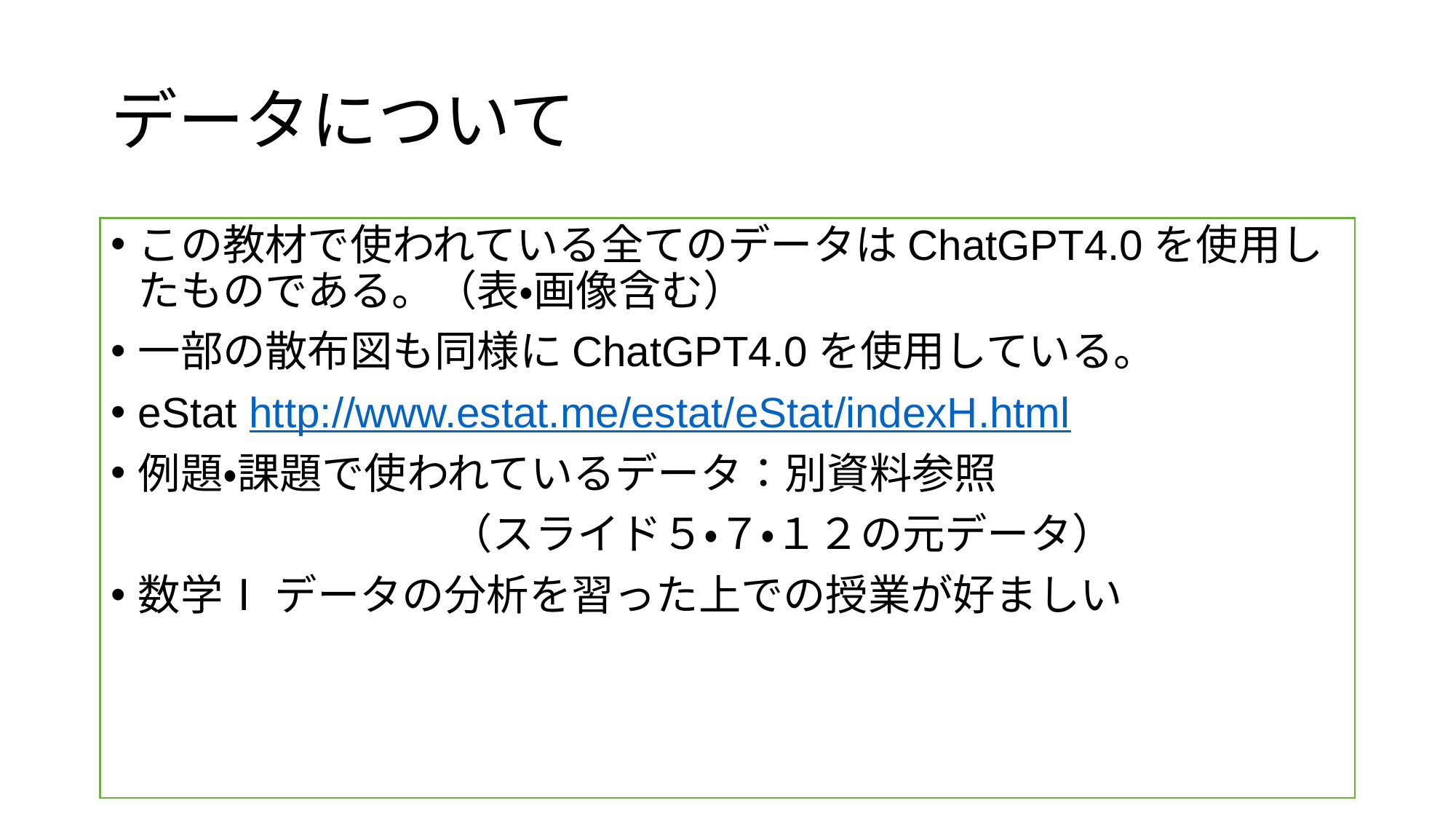

# データについて
この教材で使われている全てのデータはChatGPT4.0を使用したものである。（表・画像含む）
一部の散布図も同様にChatGPT4.0を使用している。
eStat http://www.estat.me/estat/eStat/indexH.html
例題・課題で使われているデータ：別資料参照
　　　　　　　　（スライド５・７・１２の元データ）
数学Ⅰ データの分析を習った上での授業が好ましい